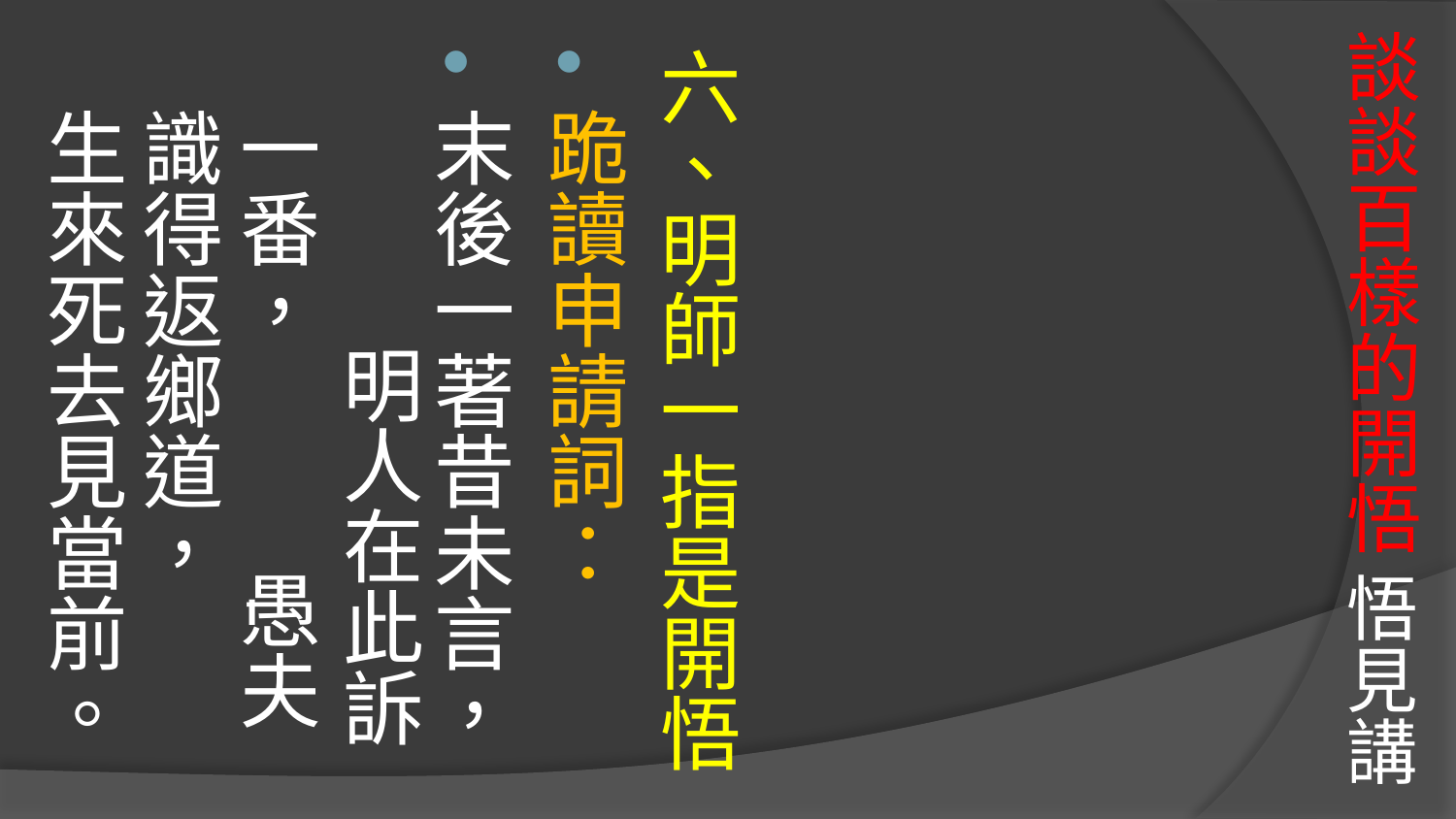

# 談談百樣的開悟 悟見講
六、明師一指是開悟
跪讀申請詞：
末後一著昔未言，               明人在此訴一番，            愚夫識得返鄉道，          生來死去見當前。